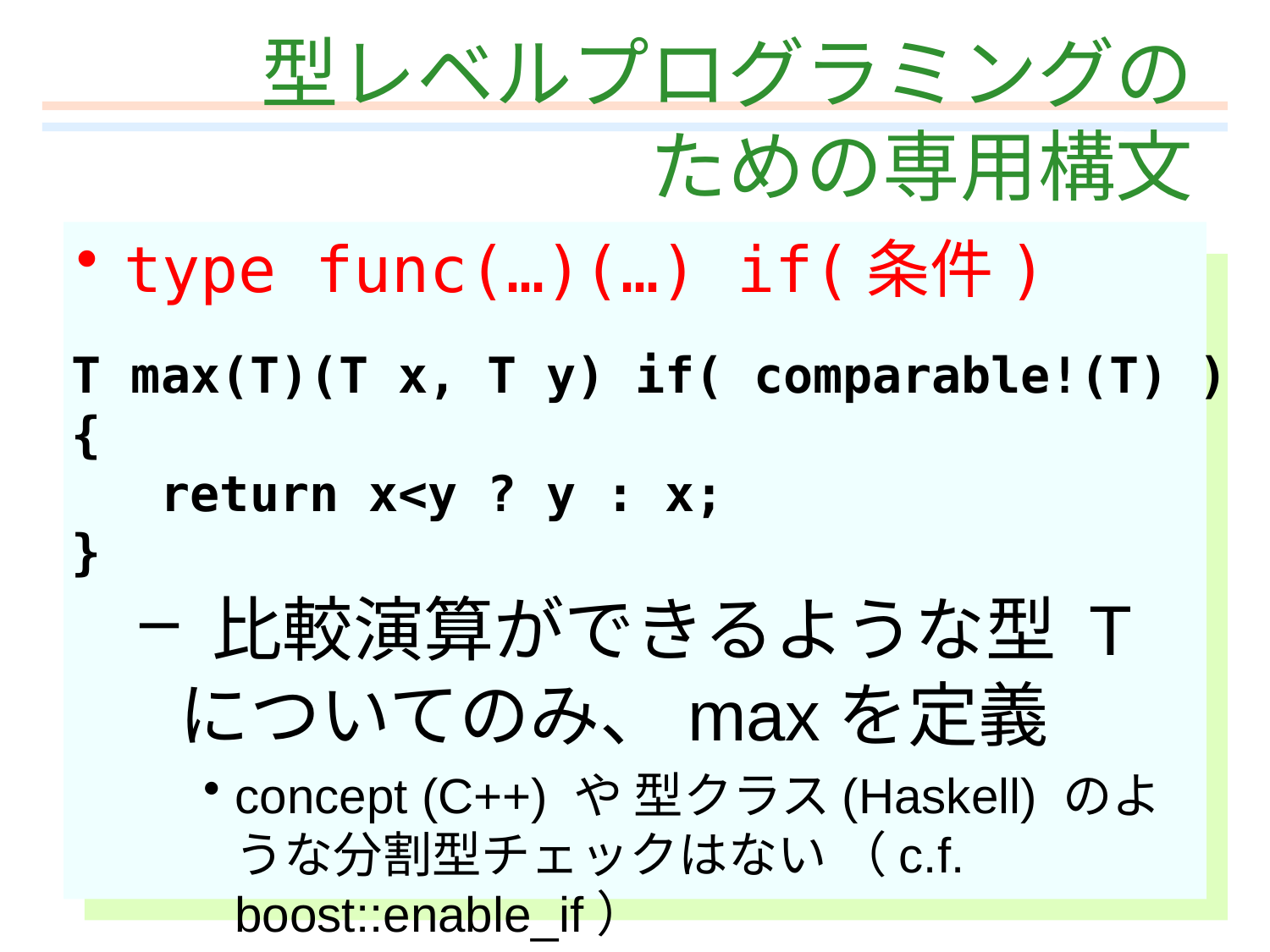

# 型レベルプログラミングの ための専用構文
type func(…)(…) if(条件)

 比較演算ができるような型 T についてのみ、maxを定義
concept (C++) や 型クラス(Haskell) のような分割型チェックはない （c.f. boost::enable_if）
T max(T)(T x, T y) if( comparable!(T) )
{
   return x<y ? y : x;
}